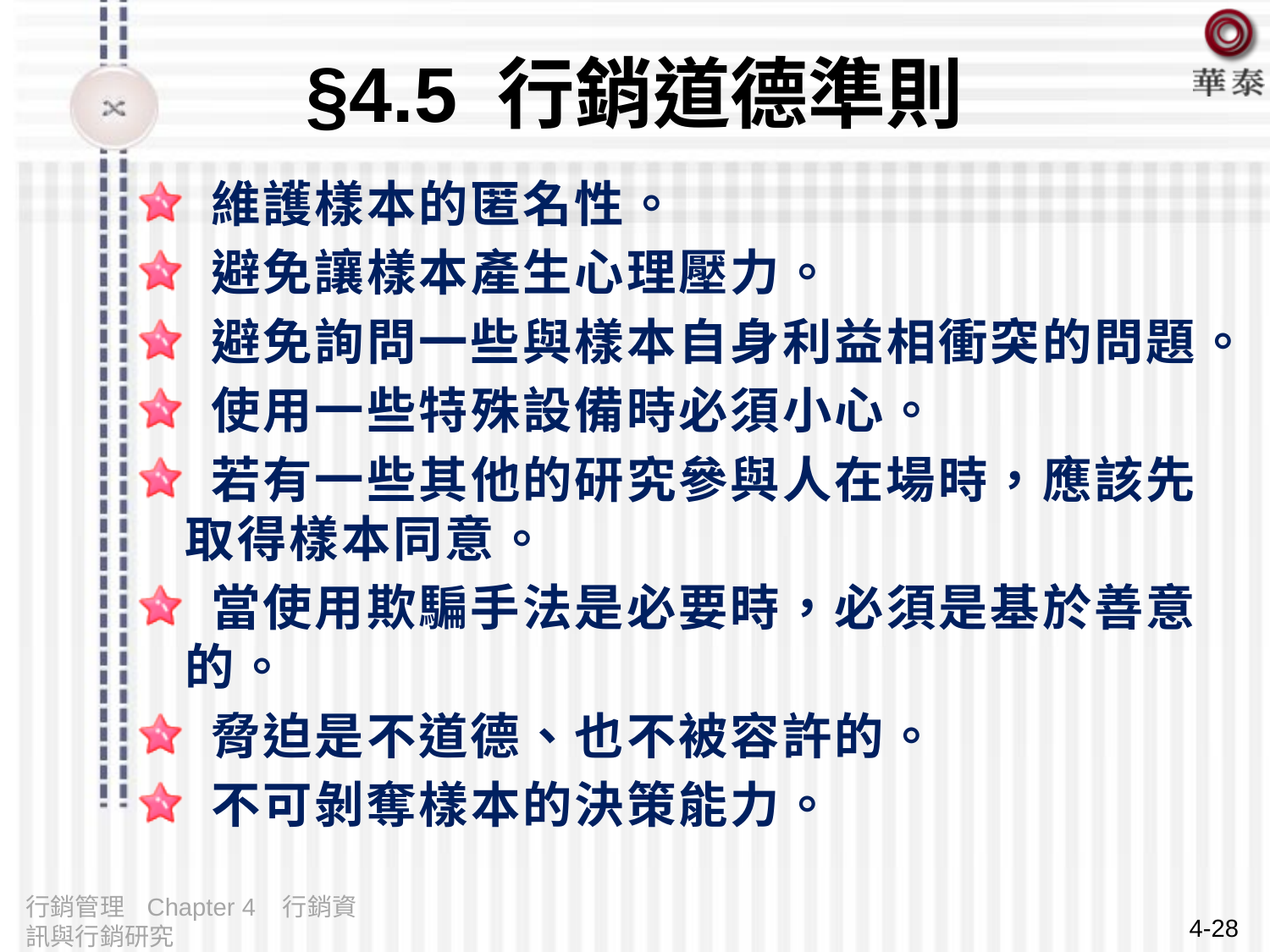

# §4.5 行銷道德準則
 維護樣本的匿名性。
 避免讓樣本產生心理壓力。
 避免詢問一些與樣本自身利益相衝突的問題。
 使用一些特殊設備時必須小心。
 若有一些其他的研究參與人在場時，應該先取得樣本同意。
 當使用欺騙手法是必要時，必須是基於善意的。
 脅迫是不道德、也不被容許的。
 不可剝奪樣本的決策能力。

行銷管理   Chapter 4   行銷資訊與行銷研究
4-28